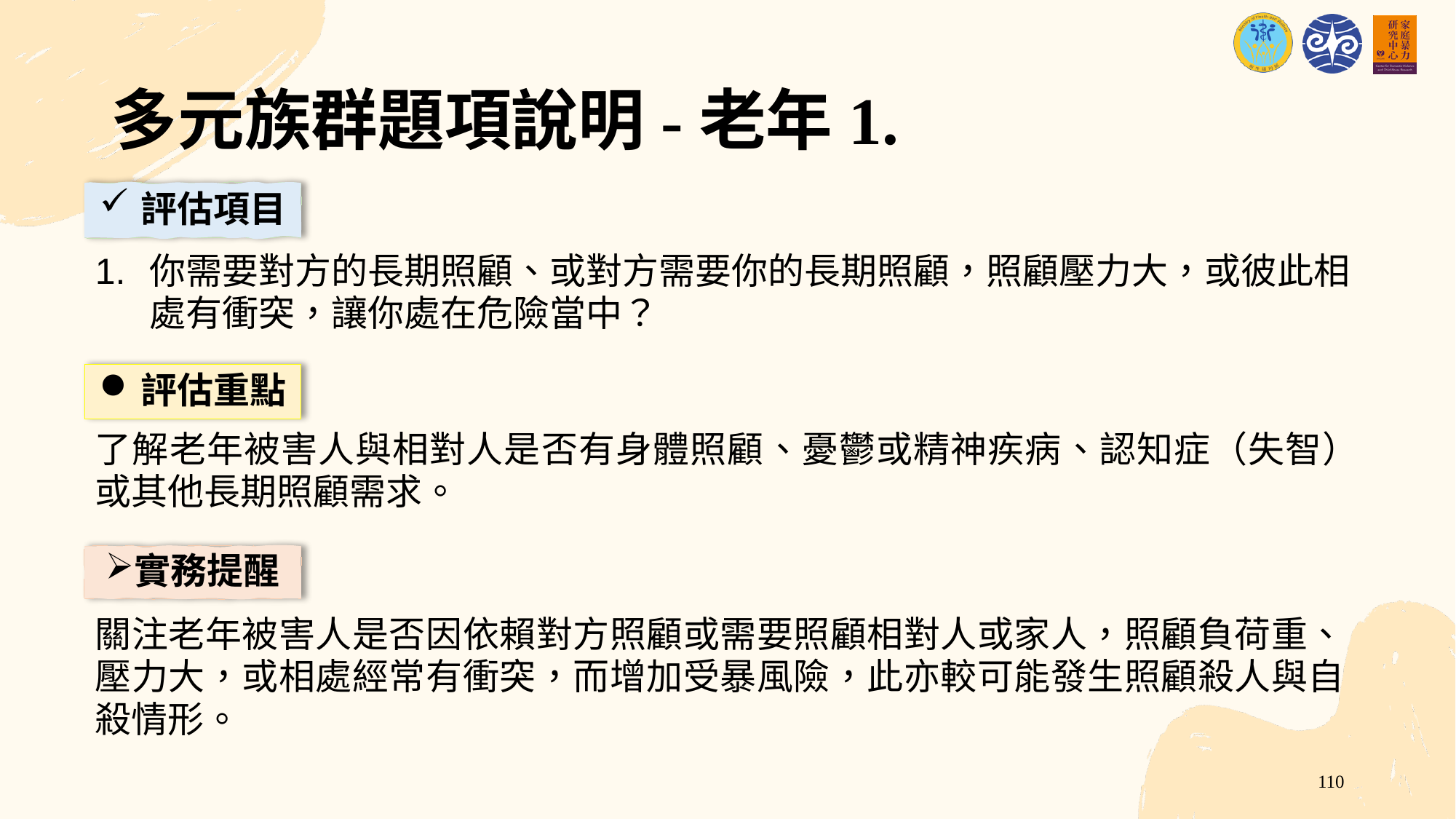

# 多元族群題項說明-老年1.
評估項目
你需要對方的長期照顧、或對方需要你的長期照顧，照顧壓力大，或彼此相處有衝突，讓你處在危險當中？
評估重點
了解老年被害人與相對人是否有身體照顧、憂鬱或精神疾病、認知症（失智）或其他長期照顧需求。
實務提醒
關注老年被害人是否因依賴對方照顧或需要照顧相對人或家人，照顧負荷重、壓力大，或相處經常有衝突，而增加受暴風險，此亦較可能發生照顧殺人與自殺情形。
110